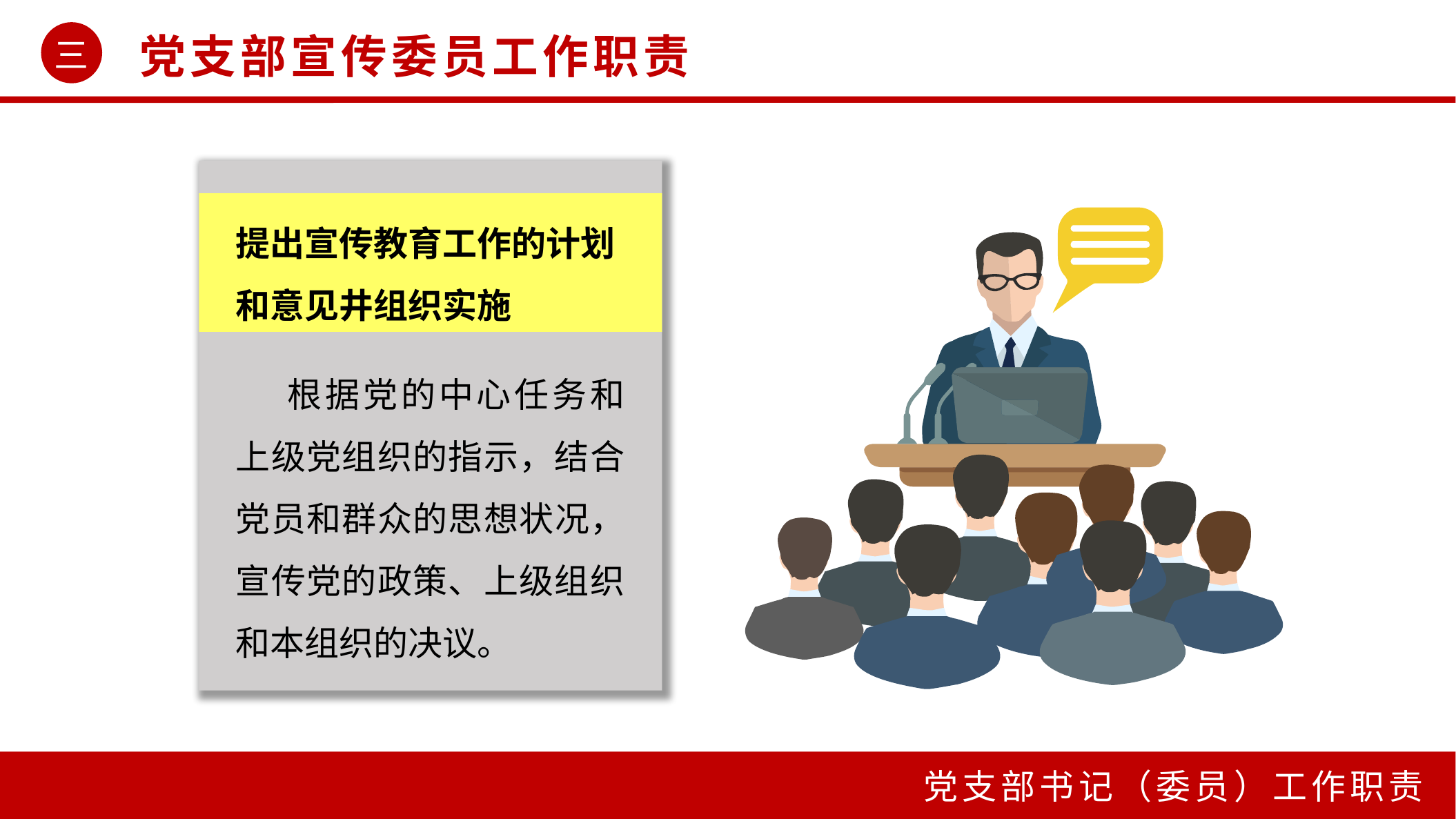

三
党支部宣传委员工作职责

根据党的中心任务和上级党组织的指示，结合党员和群众的思想状况，宣传党的政策、上级组织和本组织的决议。

提出宣传教育工作的计划和意见井组织实施

党支部书记（委员）工作职责